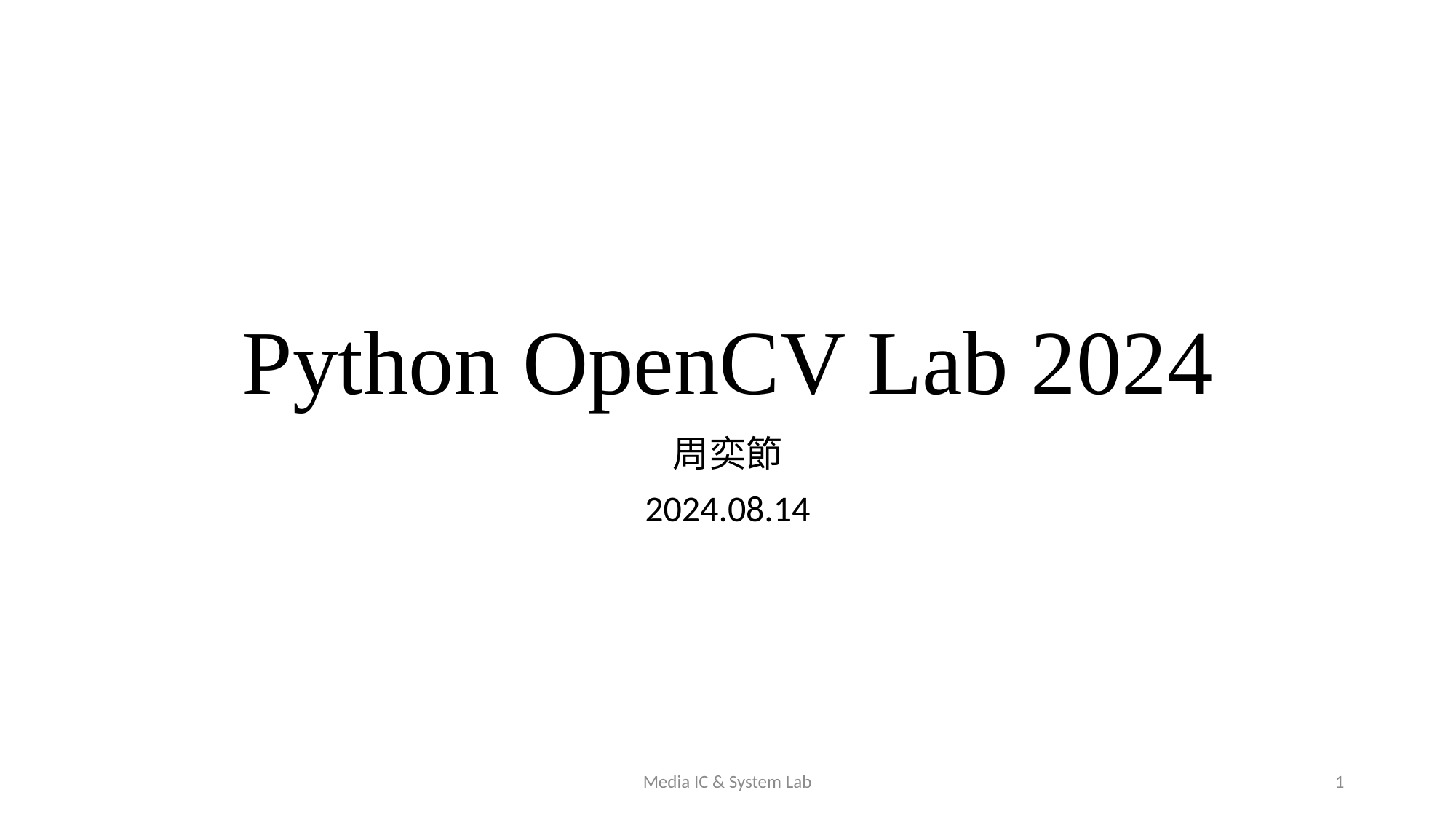

# Python OpenCV Lab 2024
周奕節
2024.08.14

Media IC & System Lab
1